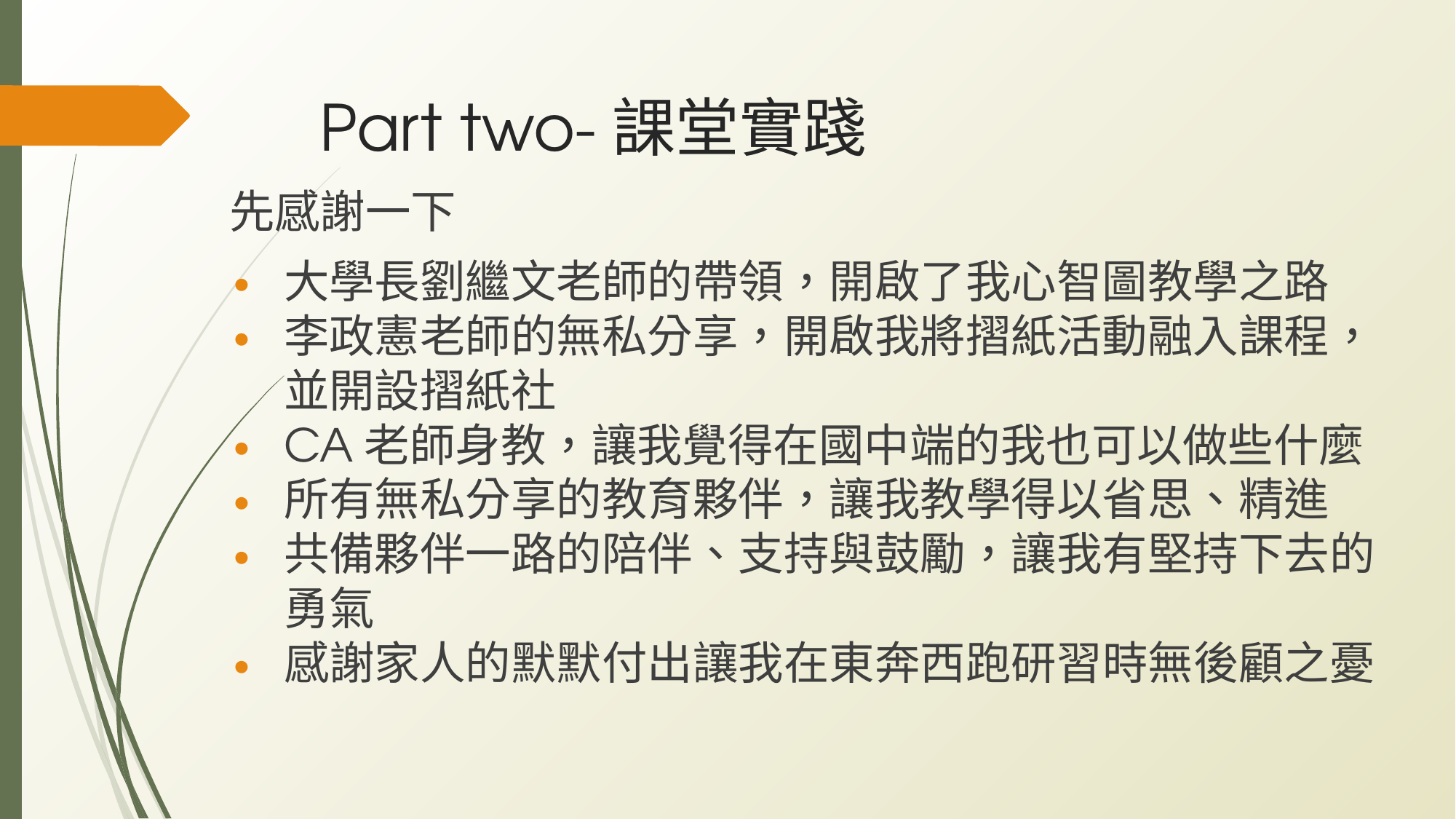

# Part two-課堂實踐
先感謝一下
大學長劉繼文老師的帶領，開啟了我心智圖教學之路
李政憲老師的無私分享，開啟我將摺紙活動融入課程，並開設摺紙社
CA老師身教，讓我覺得在國中端的我也可以做些什麼
所有無私分享的教育夥伴，讓我教學得以省思、精進
共備夥伴一路的陪伴、支持與鼓勵，讓我有堅持下去的勇氣
感謝家人的默默付出讓我在東奔西跑研習時無後顧之憂